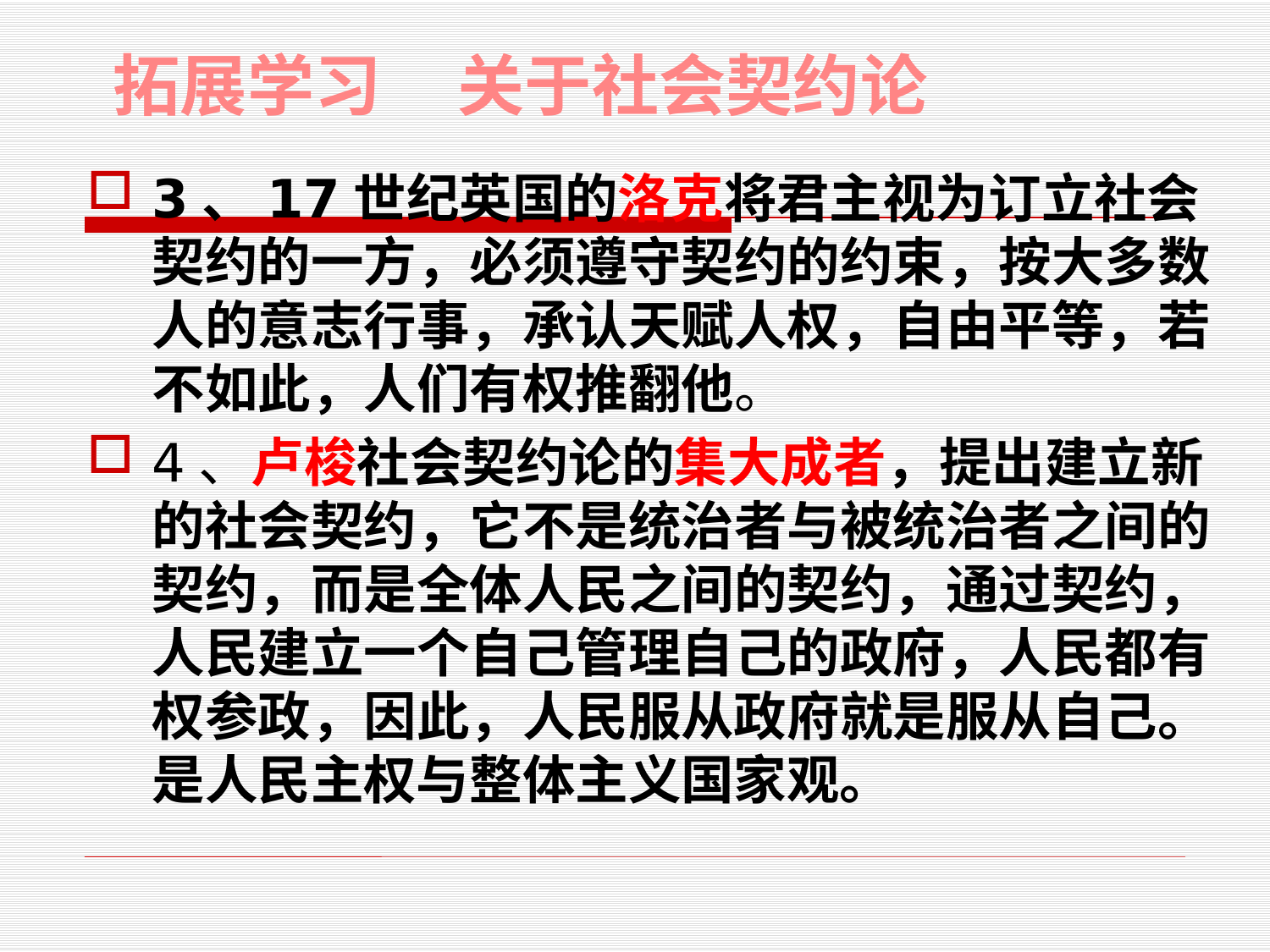

拓展学习     关于社会契约论
#
3、17世纪英国的洛克将君主视为订立社会契约的一方，必须遵守契约的约束，按大多数人的意志行事，承认天赋人权，自由平等，若不如此，人们有权推翻他。
4、卢梭社会契约论的集大成者，提出建立新的社会契约，它不是统治者与被统治者之间的契约，而是全体人民之间的契约，通过契约，人民建立一个自己管理自己的政府，人民都有权参政，因此，人民服从政府就是服从自己。是人民主权与整体主义国家观。